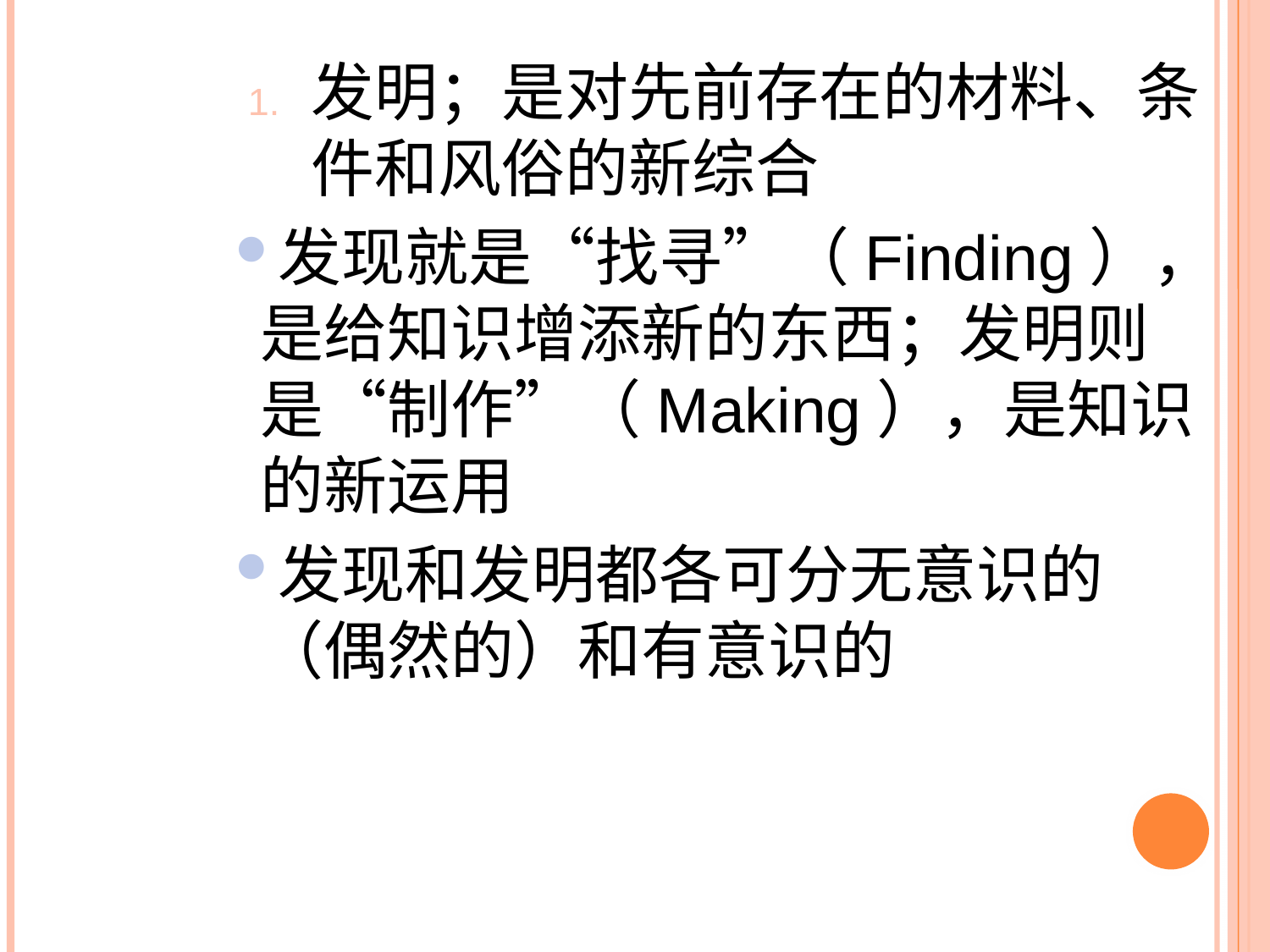

发明；是对先前存在的材料、条件和风俗的新综合
发现就是“找寻”（Finding），是给知识增添新的东西；发明则是“制作”（Making），是知识的新运用
发现和发明都各可分无意识的（偶然的）和有意识的